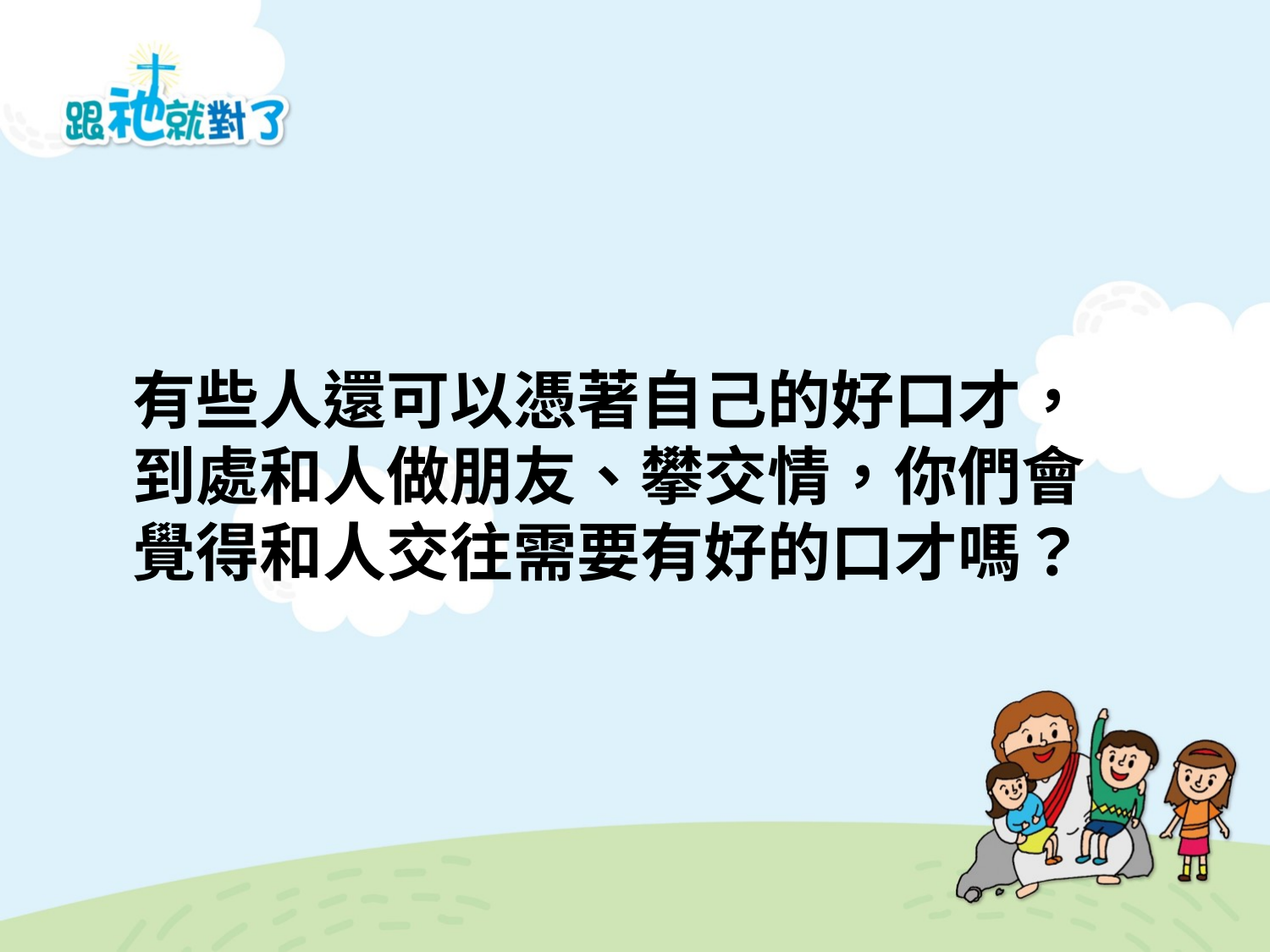

有些人還可以憑著自己的好口才，到處和人做朋友、攀交情，你們會覺得和人交往需要有好的口才嗎？